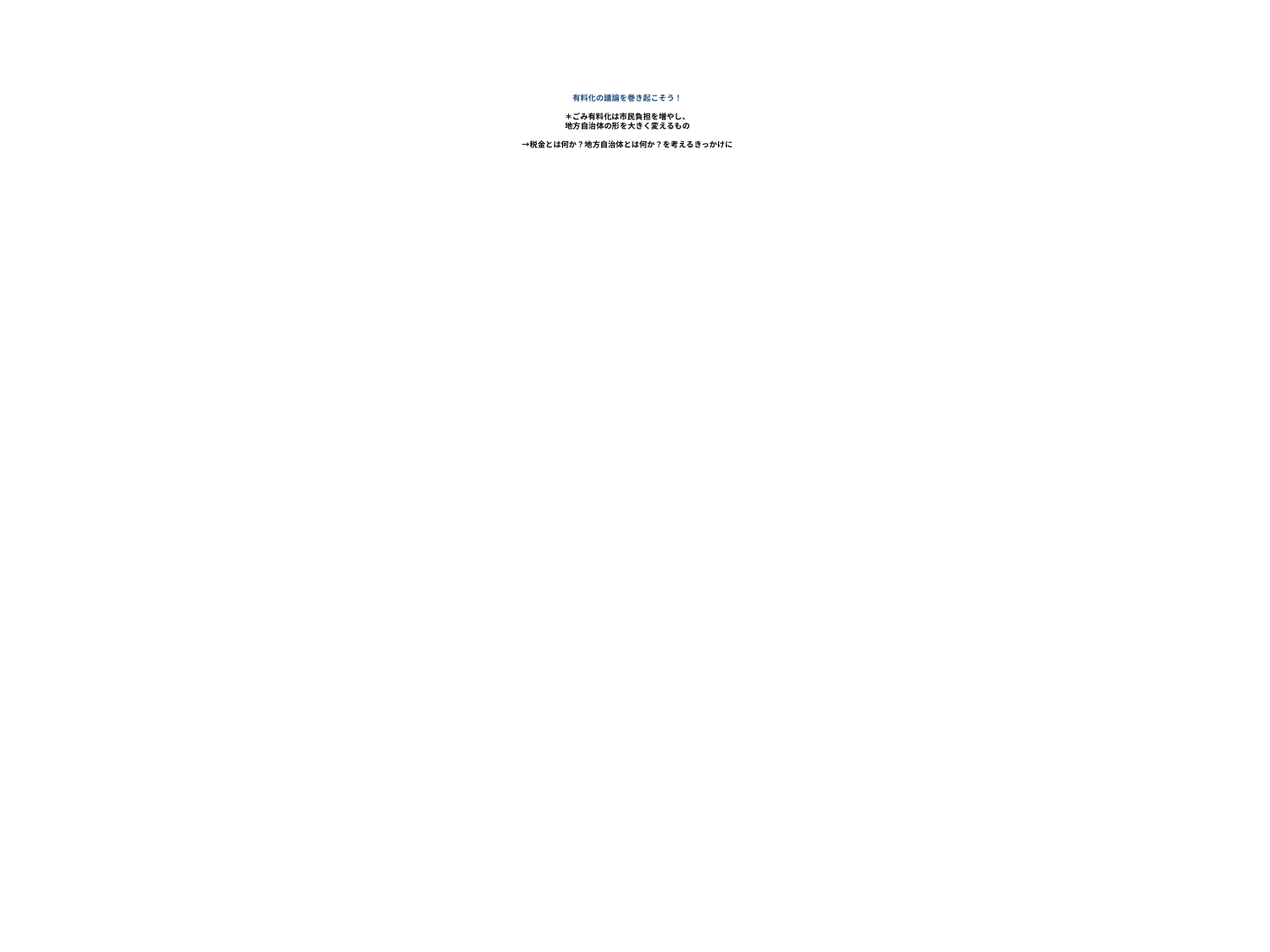

# 有料化の議論を巻き起こそう！ ＊ごみ有料化は市民負担を増やし、 地方自治体の形を大きく変えるもの →税金とは何か？地方自治体とは何か？を考えるきっかけに